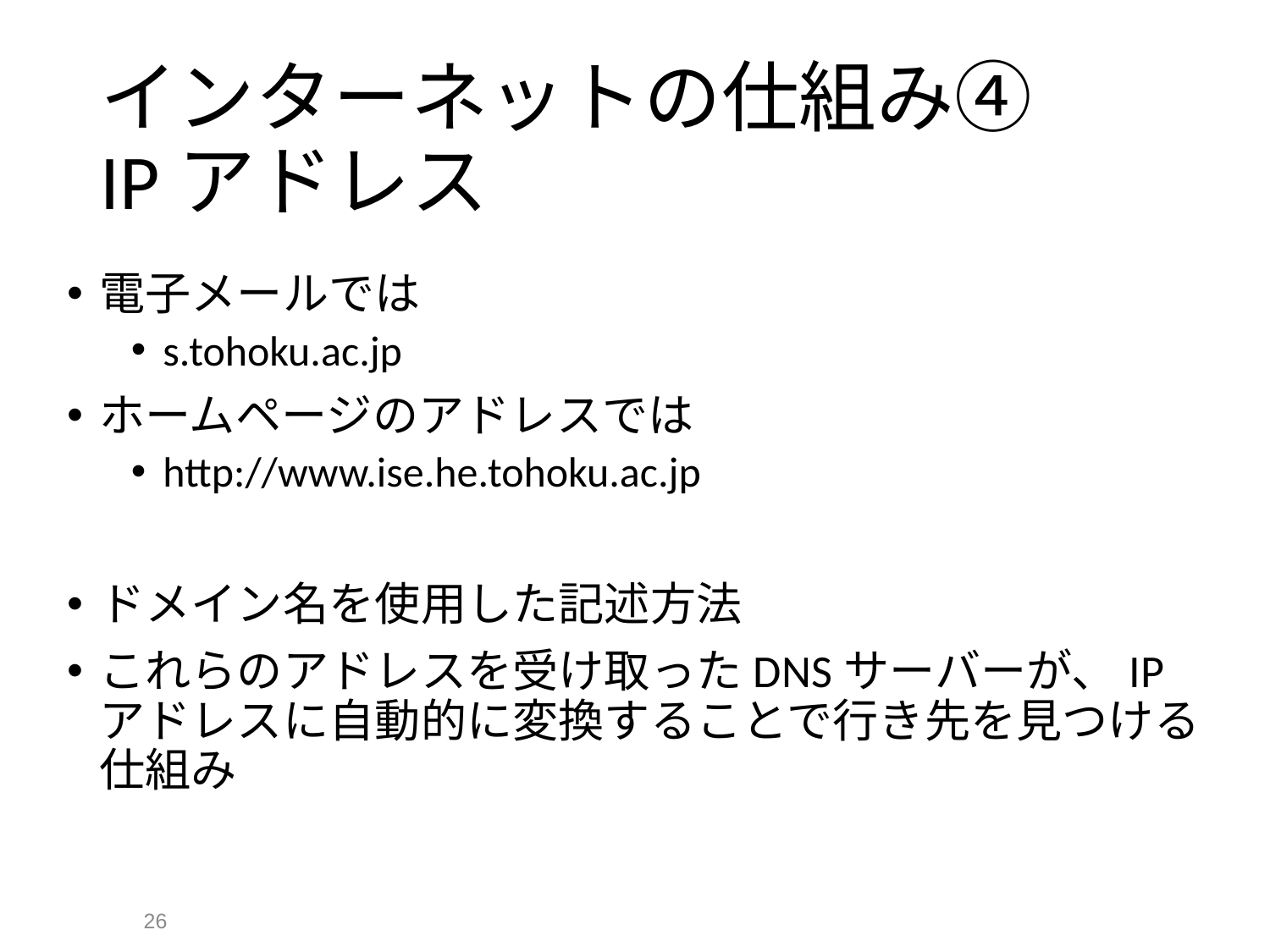

# インターネットの仕組み④ IPアドレス
電子メールでは
s.tohoku.ac.jp
ホームページのアドレスでは
http://www.ise.he.tohoku.ac.jp

ドメイン名を使用した記述方法
これらのアドレスを受け取ったDNSサーバーが、IPアドレスに自動的に変換することで行き先を見つける仕組み
26